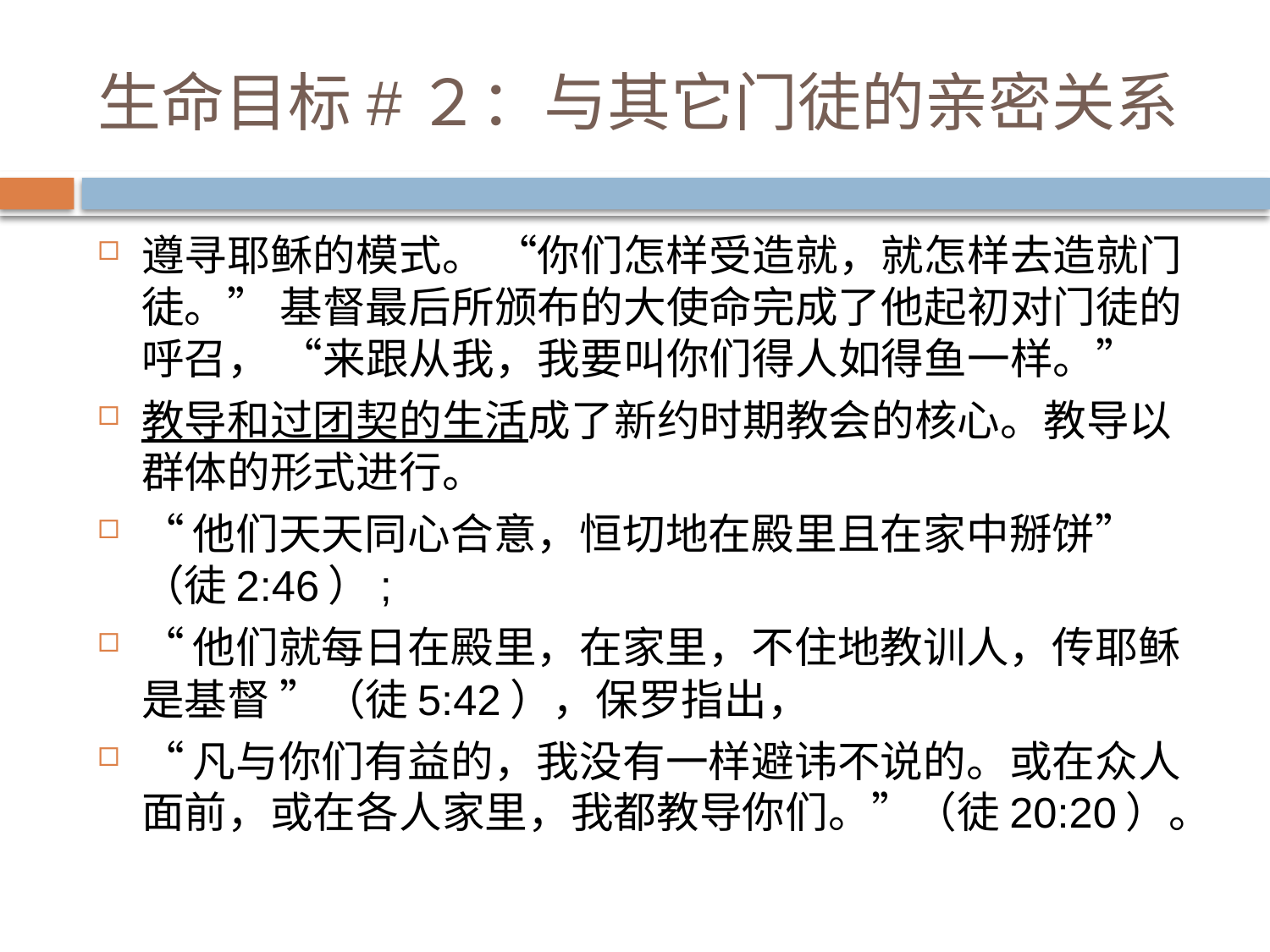

# 生命目标#２：与其它门徒的亲密关系
遵寻耶稣的模式。 “你们怎样受造就，就怎样去造就门徒。” 基督最后所颁布的大使命完成了他起初对门徒的呼召， “来跟从我，我要叫你们得人如得鱼一样。”
教导和过团契的生活成了新约时期教会的核心。教导以群体的形式进行。
“他们天天同心合意，恒切地在殿里且在家中掰饼”（徒2:46）;
“他们就每日在殿里，在家里，不住地教训人，传耶稣是基督 ”（徒5:42），保罗指出，
“凡与你们有益的，我没有一样避讳不说的。或在众人面前，或在各人家里，我都教导你们。”（徒20:20）。